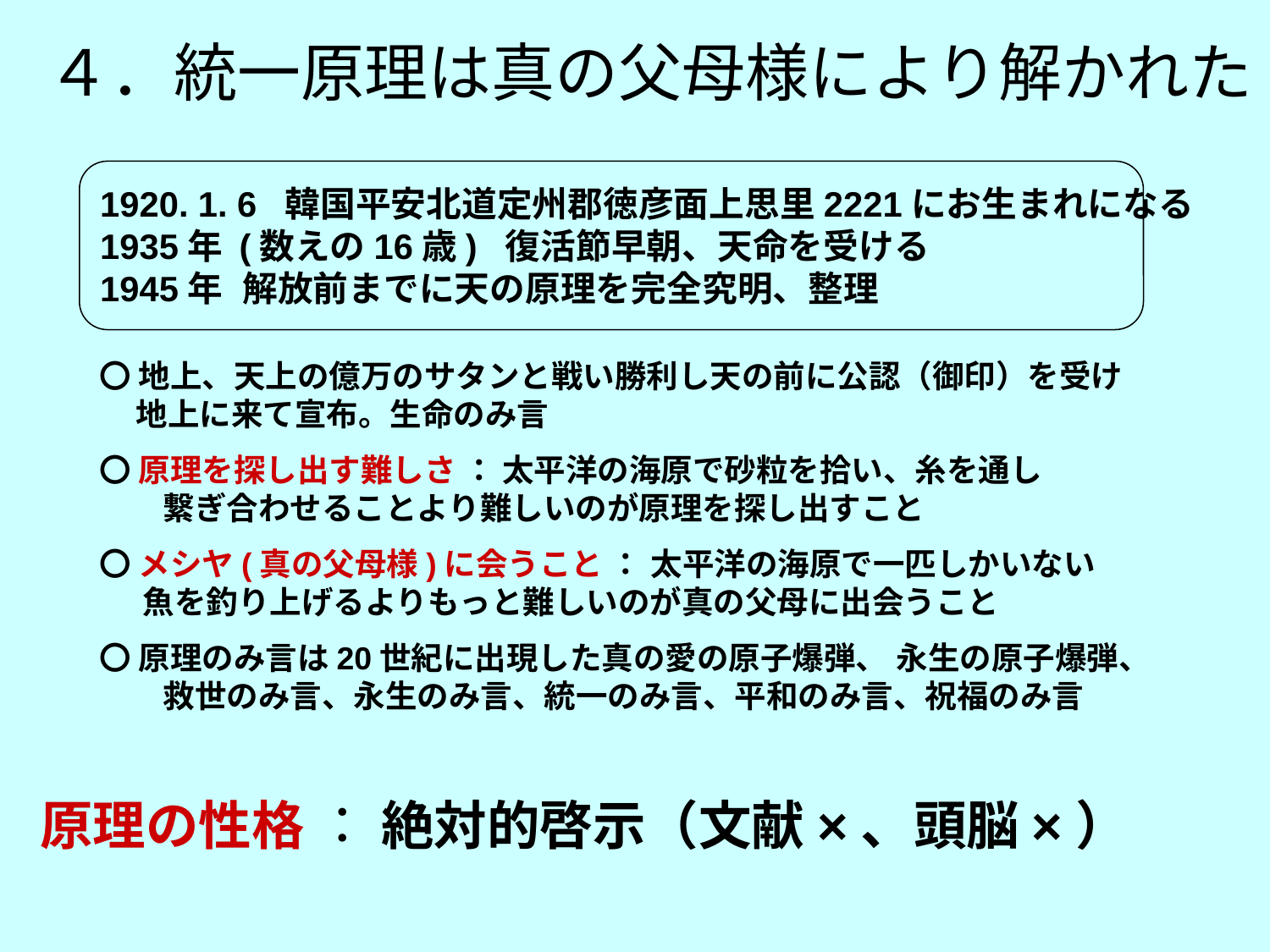

４．統一原理は真の父母様により解かれた
1920. 1. 6  韓国平安北道定州郡徳彦面上思里2221にお生まれになる
1935年 (数えの16歳)  復活節早朝、天命を受ける
1945年  解放前までに天の原理を完全究明、整理
〇 地上、天上の億万のサタンと戦い勝利し天の前に公認（御印）を受け
    地上に来て宣布。生命のみ言
〇 原理を探し出す難しさ ： 太平洋の海原で砂粒を拾い、糸を通し
　　繋ぎ合わせることより難しいのが原理を探し出すこと
〇 メシヤ(真の父母様)に会うこと ： 太平洋の海原で一匹しかいない
    魚を釣り上げるよりもっと難しいのが真の父母に出会うこと
〇 原理のみ言は20世紀に出現した真の愛の原子爆弾、 永生の原子爆弾、
　　救世のみ言、永生のみ言、統一のみ言、平和のみ言、祝福のみ言
原理の性格 ： 絶対的啓示（文献×、頭脳×）